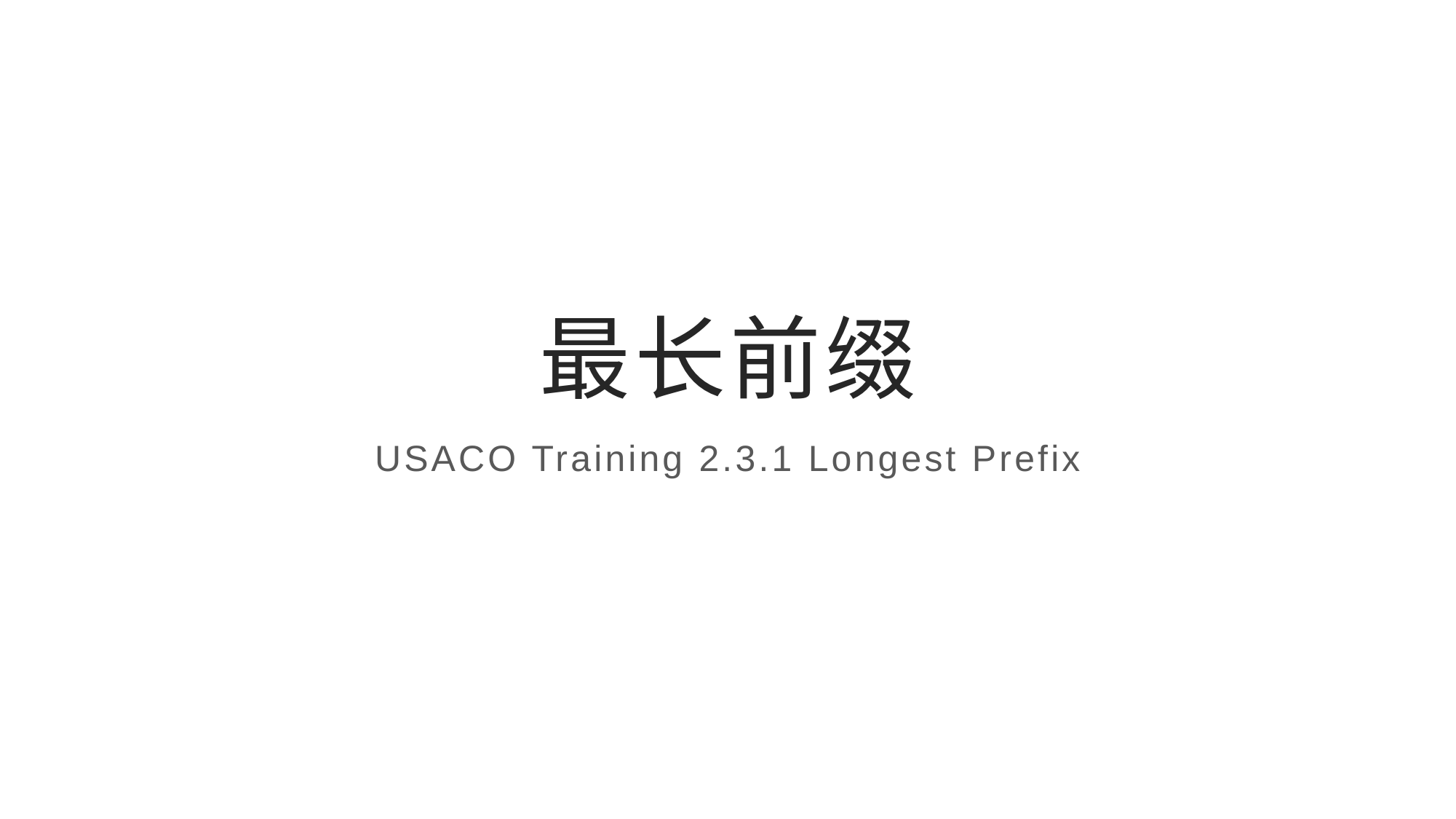

# 最长前缀
USACO Training 2.3.1 Longest Prefix